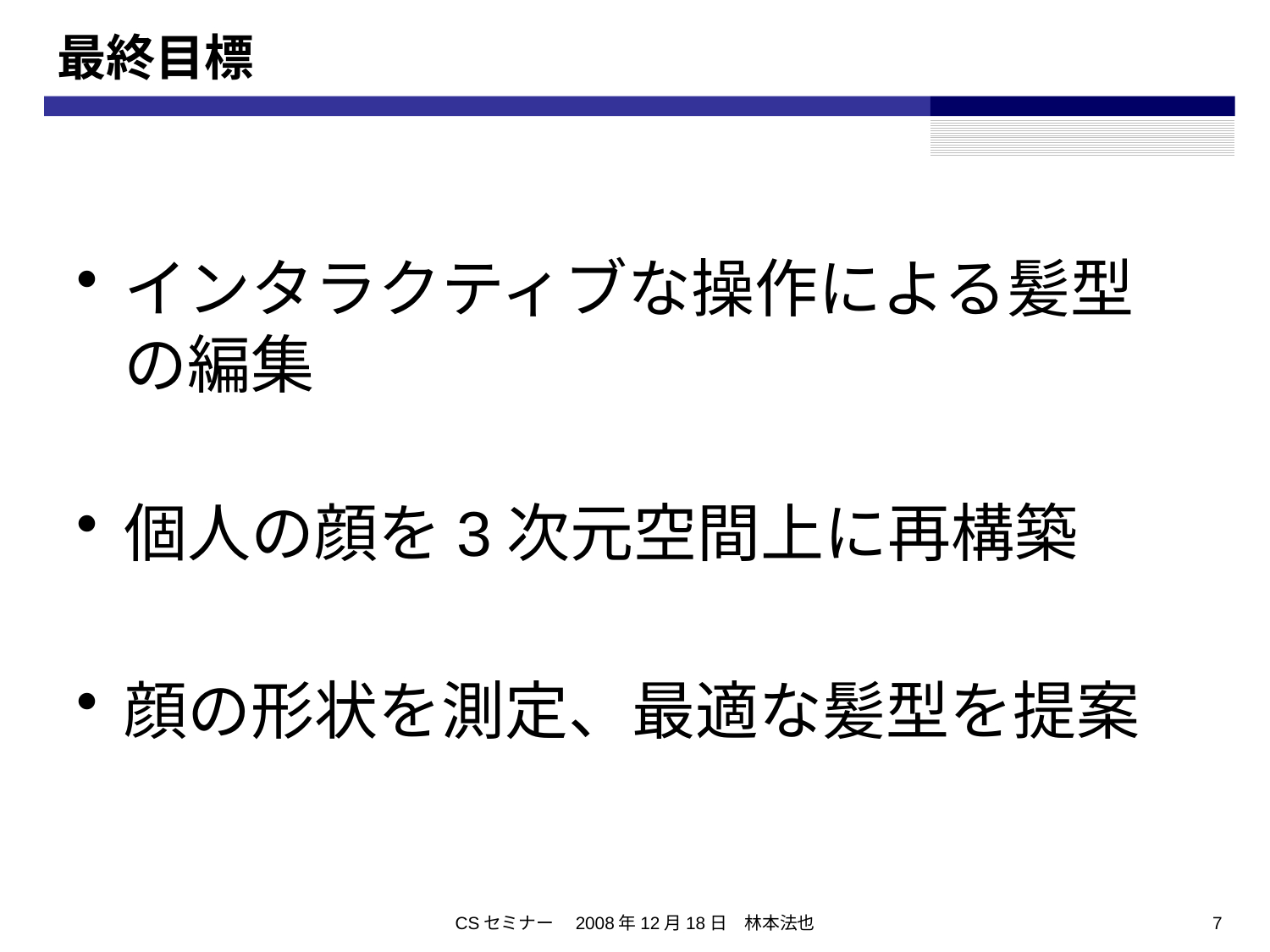

# 最終目標

インタラクティブな操作による髪型の編集

個人の顔を3次元空間上に再構築

顔の形状を測定、最適な髪型を提案
CSセミナー　2008年12月18日　林本法也
7